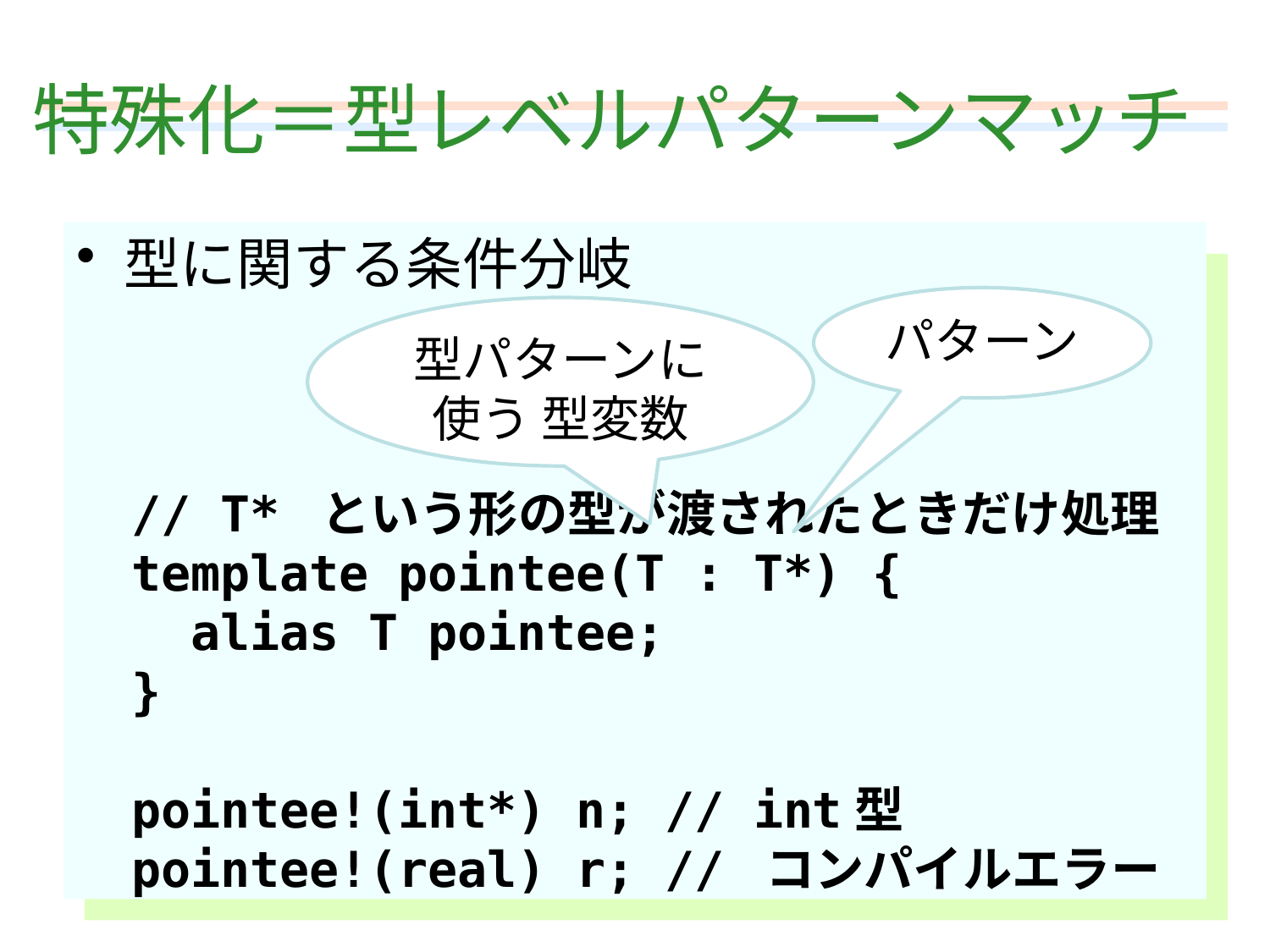

# 特殊化＝型レベルパターンマッチ
型に関する条件分岐
パターン
型パターンに
使う 型変数
// T* という形の型が渡されたときだけ処理
template pointee(T : T*) {
  alias T pointee;
}

pointee!(int*) n; // int型
pointee!(real) r; // コンパイルエラー